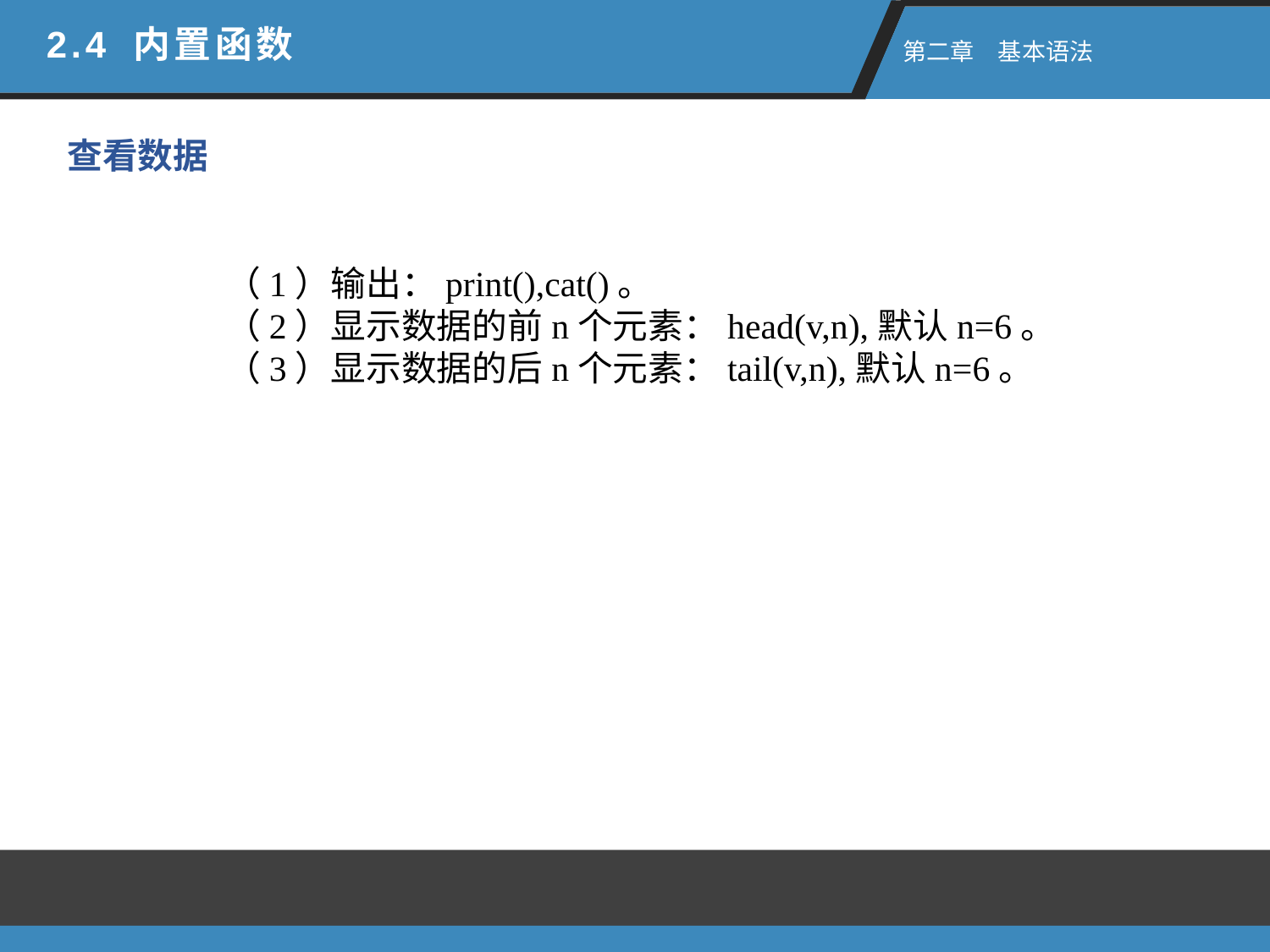

2.4 内置函数
  第二章　基本语法
查看数据
（1）输出：print(),cat()。
（2）显示数据的前n个元素：head(v,n),默认n=6。
（3）显示数据的后n个元素：tail(v,n),默认n=6。